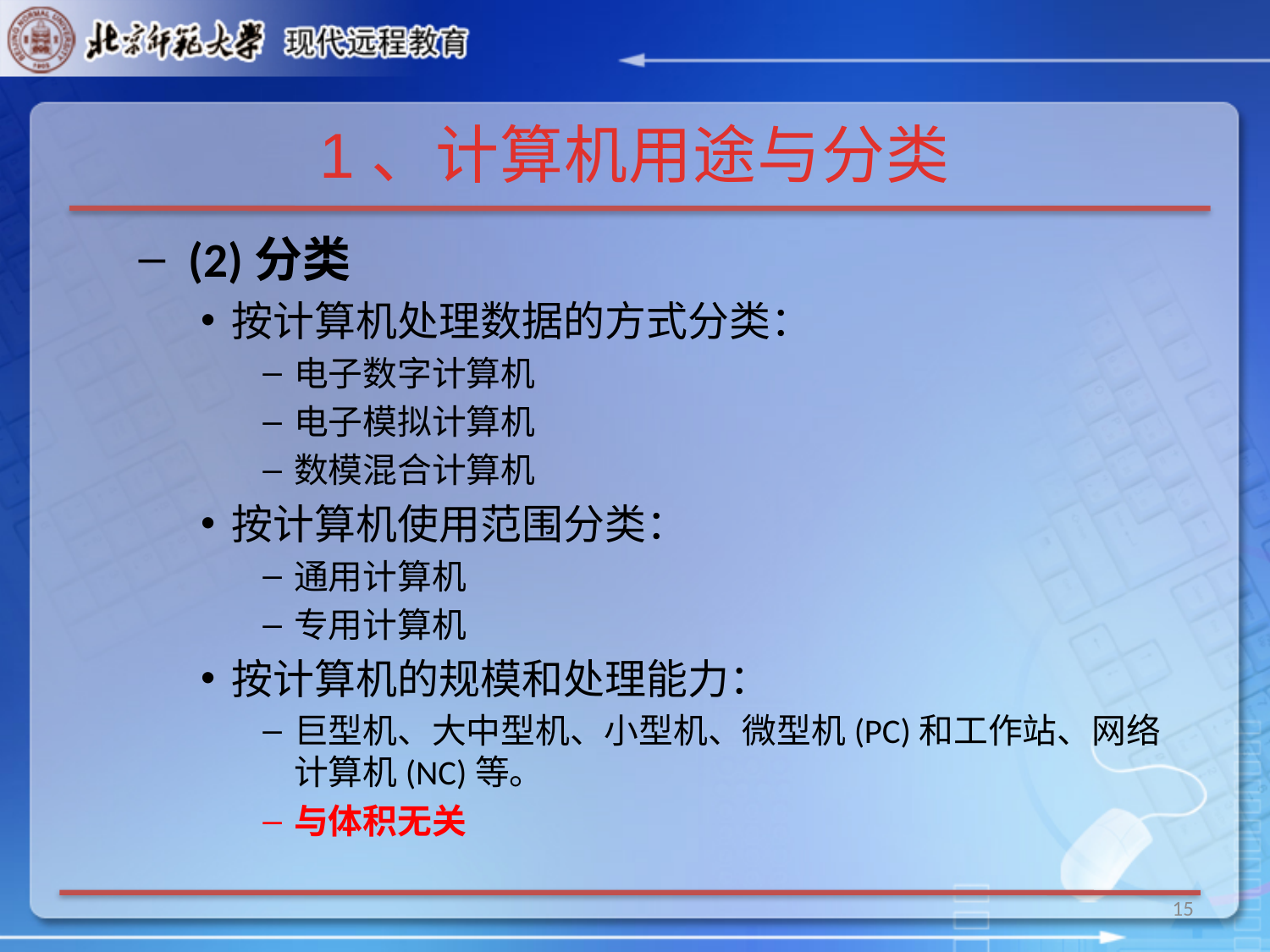

# 1、计算机用途与分类
 (2)分类
按计算机处理数据的方式分类：
电子数字计算机
电子模拟计算机
数模混合计算机
按计算机使用范围分类：
通用计算机
专用计算机
按计算机的规模和处理能力：
巨型机、大中型机、小型机、微型机(PC)和工作站、网络计算机(NC)等。
与体积无关
15